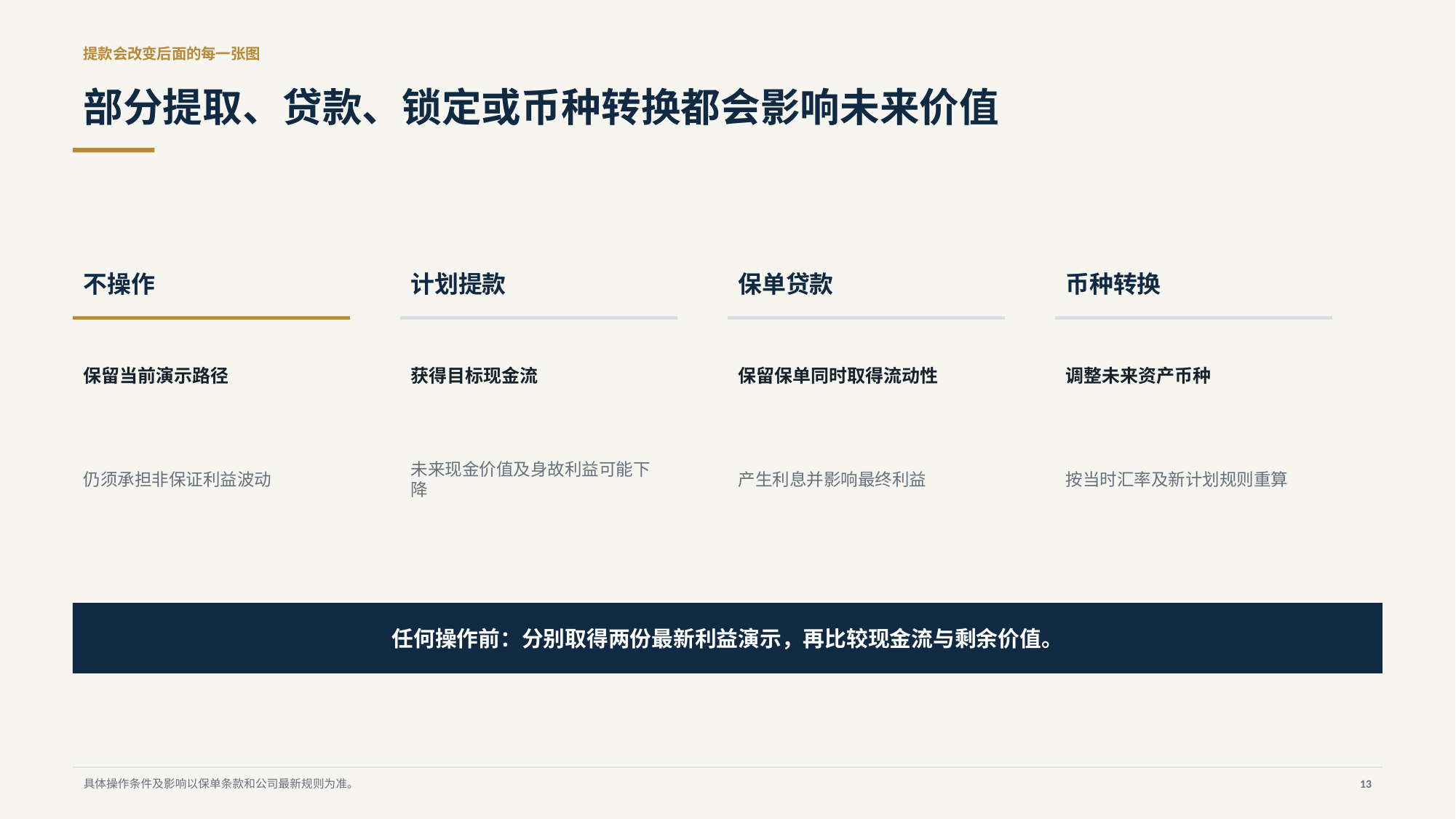

提款会改变后面的每一张图
部分提取、贷款、锁定或币种转换都会影响未来价值

不操作
计划提款
保单贷款
币种转换

保留当前演示路径
获得目标现金流
保留保单同时取得流动性
调整未来资产币种
仍须承担非保证利益波动
未来现金价值及身故利益可能下降
产生利息并影响最终利益
按当时汇率及新计划规则重算

任何操作前：分别取得两份最新利益演示，再比较现金流与剩余价值。

具体操作条件及影响以保单条款和公司最新规则为准。
13